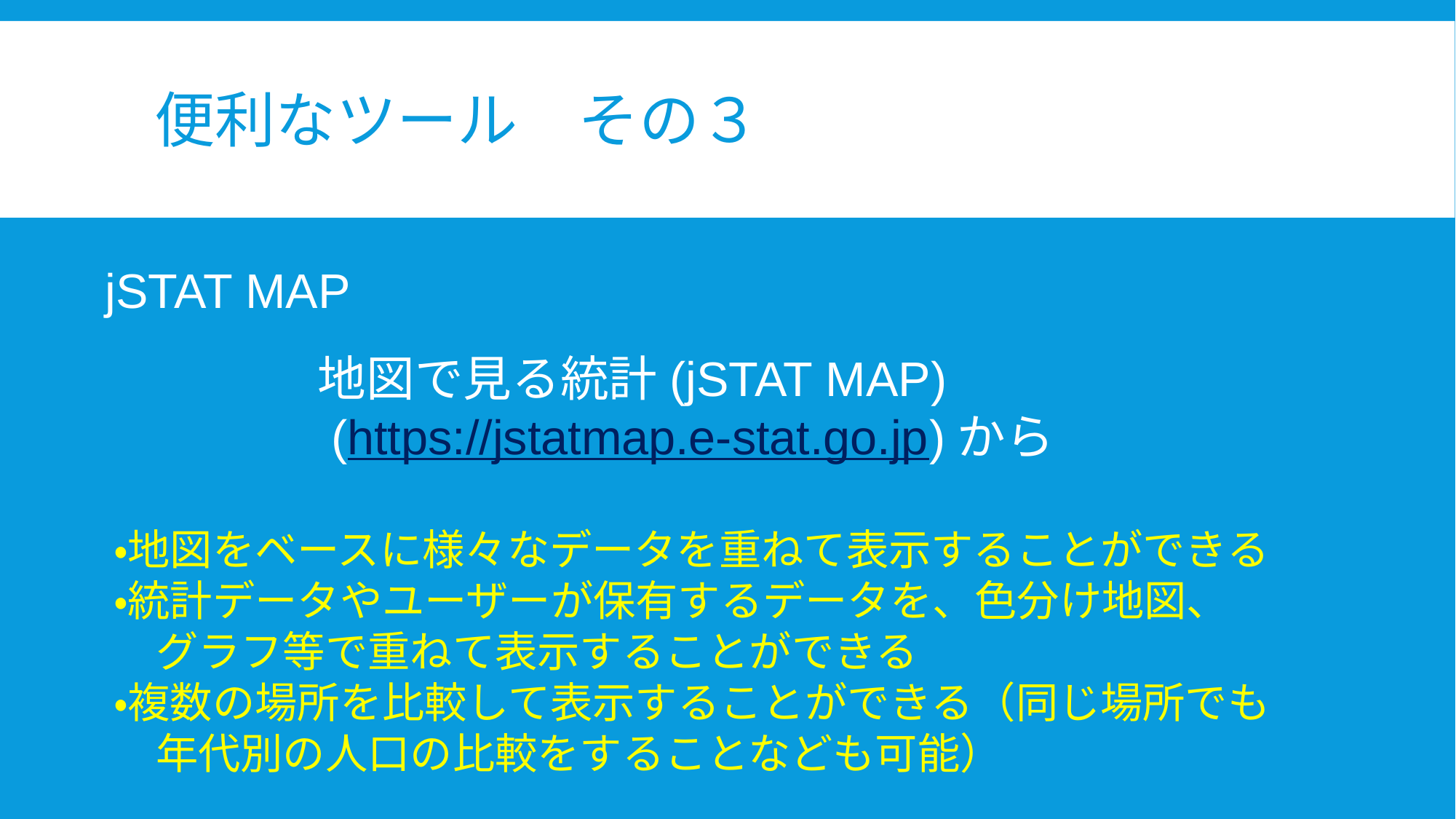

# 便利なツール　その３
jSTAT MAP
地図で見る統計(jSTAT MAP)
 (https://jstatmap.e-stat.go.jp)から
・地図をベースに様々なデータを重ねて表示することができる
・統計データやユーザーが保有するデータを、色分け地図、
　グラフ等で重ねて表示することができる
・複数の場所を比較して表示することができる（同じ場所でも
　年代別の人口の比較をすることなども可能）